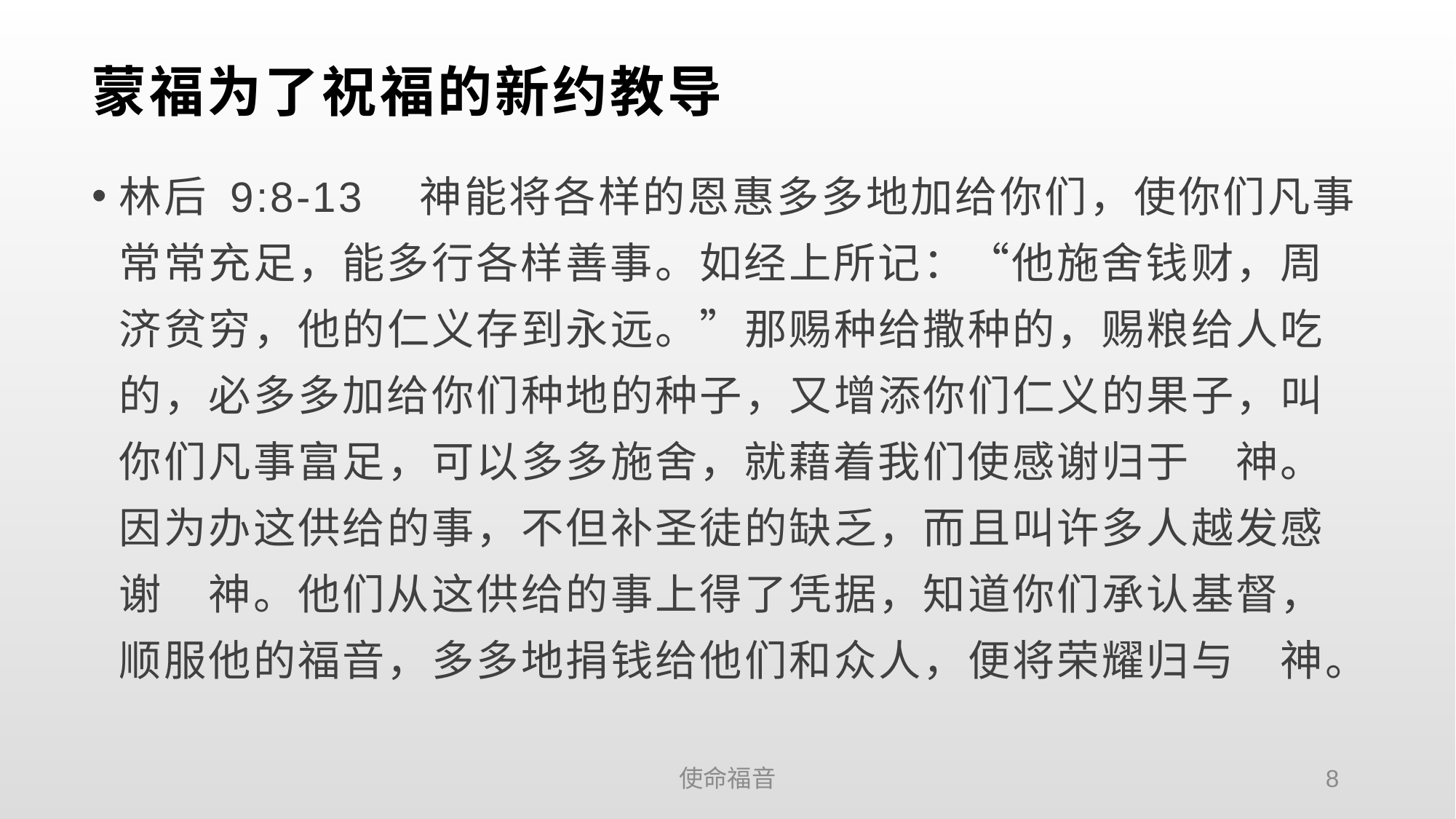

# 蒙福为了祝福的新约教导
林后 9:8-13　神能将各样的恩惠多多地加给你们，使你们凡事常常充足，能多行各样善事。如经上所记：“他施舍钱财，周济贫穷，他的仁义存到永远。”那赐种给撒种的，赐粮给人吃的，必多多加给你们种地的种子，又增添你们仁义的果子，叫你们凡事富足，可以多多施舍，就藉着我们使感谢归于　神。因为办这供给的事，不但补圣徒的缺乏，而且叫许多人越发感谢　神。他们从这供给的事上得了凭据，知道你们承认基督，顺服他的福音，多多地捐钱给他们和众人，便将荣耀归与　神。
使命福音
8